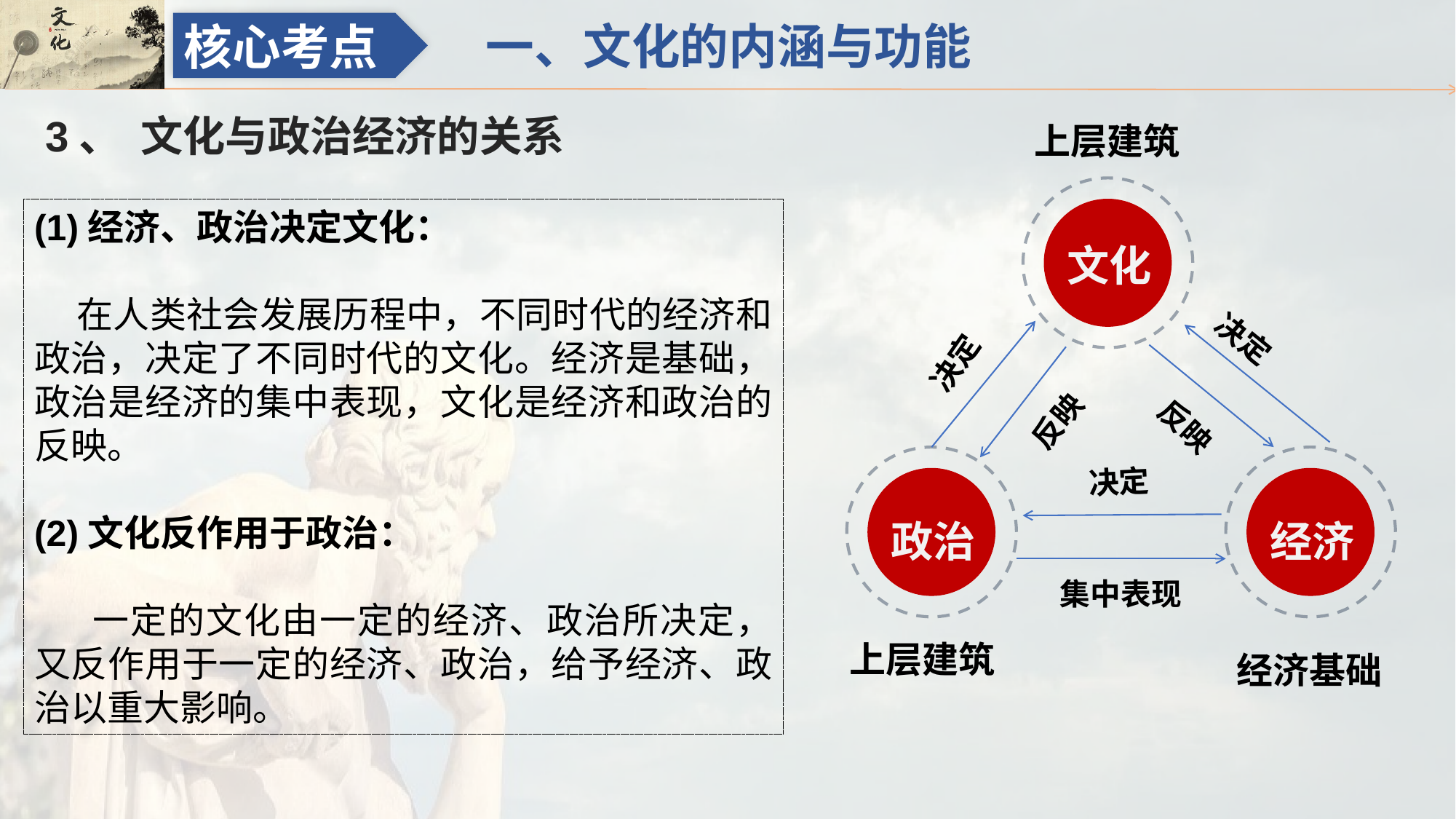

一、文化的内涵与功能
核心考点
3、  文化与政治经济的关系
上层建筑

(1)经济、政治决定文化：

    在人类社会发展历程中，不同时代的经济和政治，决定了不同时代的文化。经济是基础，政治是经济的集中表现，文化是经济和政治的反映。

(2)文化反作用于政治：

     一定的文化由一定的经济、政治所决定，又反作用于一定的经济、政治，给予经济、政治以重大影响。
文化
决定
决定
反映
反映

决定
政治
经济
集中表现
上层建筑
经济基础